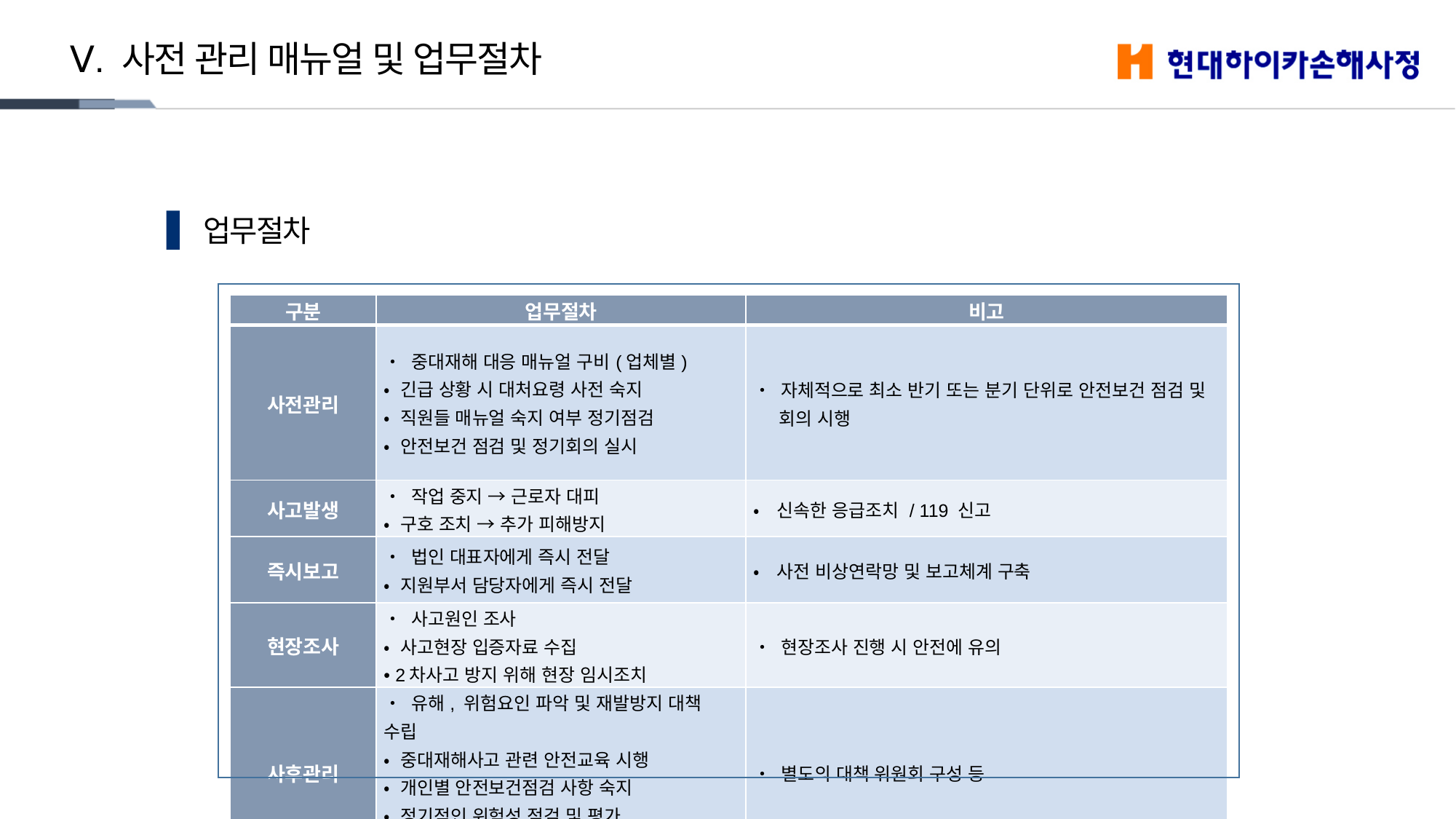

Ⅴ. 사전 관리 매뉴얼 및 업무절차
업무절차

| 구분 | 업무절차 | 비고 |
| --- | --- | --- |
| 사전관리 | • 중대재해 대응 매뉴얼 구비(업체별) • 긴급 상황 시 대처요령 사전 숙지 • 직원들 매뉴얼 숙지 여부 정기점검 • 안전보건 점검 및 정기회의 실시 | • 자체적으로 최소 반기 또는 분기 단위로 안전보건 점검 및 회의 시행 |
| 사고발생 | • 작업 중지 → 근로자 대피 • 구호 조치 → 추가 피해방지 | •신속한 응급조치 / 119 신고 |
| 즉시보고 | • 법인 대표자에게 즉시 전달 • 지원부서 담당자에게 즉시 전달 | •사전 비상연락망 및 보고체계 구축 |
| 현장조사 | • 사고원인 조사 • 사고현장 입증자료 수집 • 2차사고 방지 위해 현장 임시조치 | • 현장조사 진행 시 안전에 유의 |
| 사후관리 | • 유해, 위험요인 파악 및 재발방지 대책 수립 • 중대재해사고 관련 안전교육 시행 • 개인별 안전보건점검 사항 숙지 • 정기적인 위험성 점검 및 평가 • 중대재해 피해자 및 가족 면담 등 | • 별도의 대책 위원회 구성 등 |